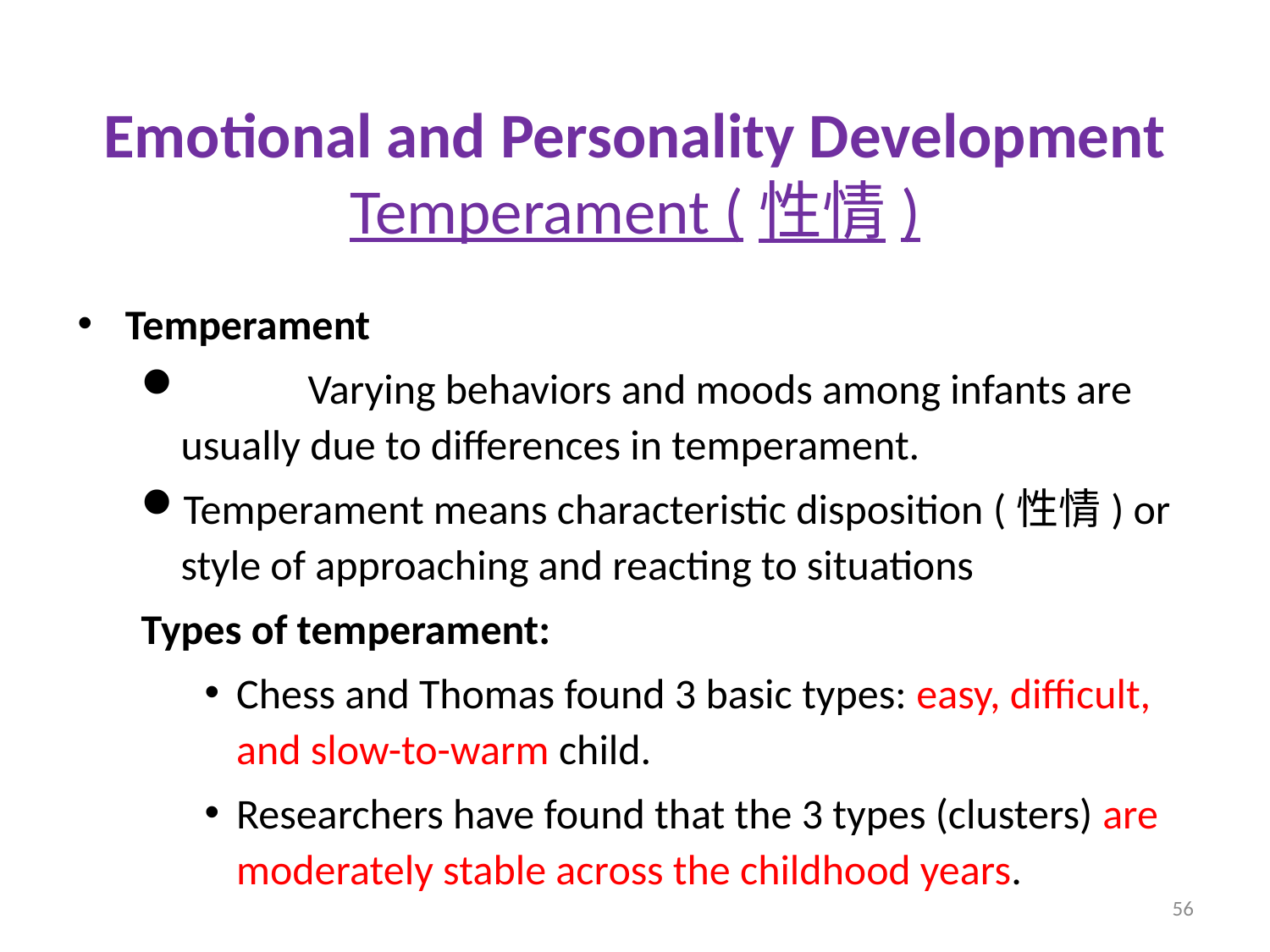

# Emotional and Personality Development Temperament (性情)
Temperament
	Varying behaviors and moods among infants are usually due to differences in temperament.
Temperament means characteristic disposition (性情) or style of approaching and reacting to situations
Types of temperament:
Chess and Thomas found 3 basic types: easy, difficult, and slow-to-warm child.
Researchers have found that the 3 types (clusters) are moderately stable across the childhood years.

56